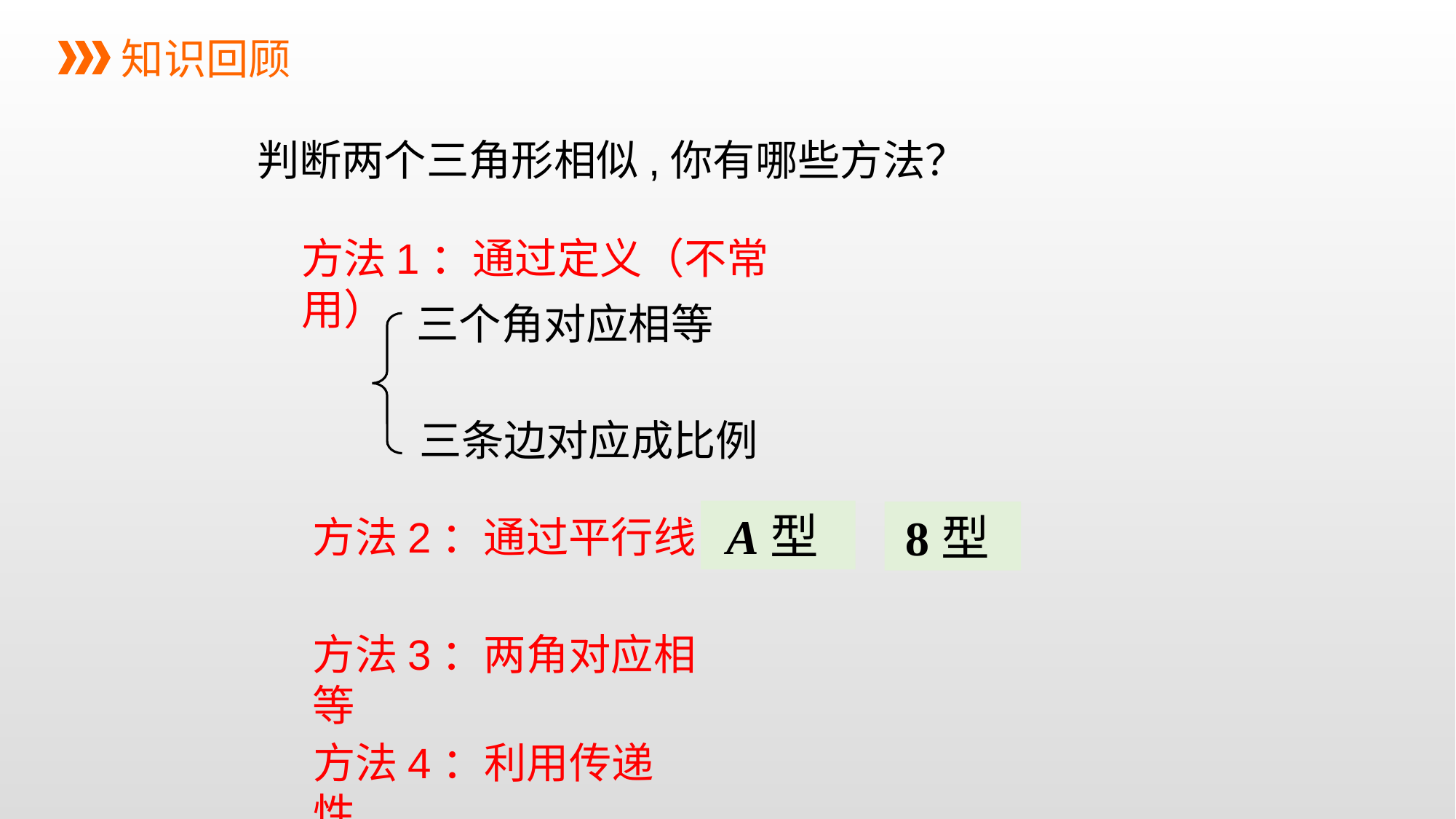

知识回顾

判断两个三角形相似,你有哪些方法？
方法1：通过定义（不常用）
三个角对应相等

三条边对应成比例
A型
8型
方法2：通过平行线
方法3：两角对应相等

方法4：利用传递性